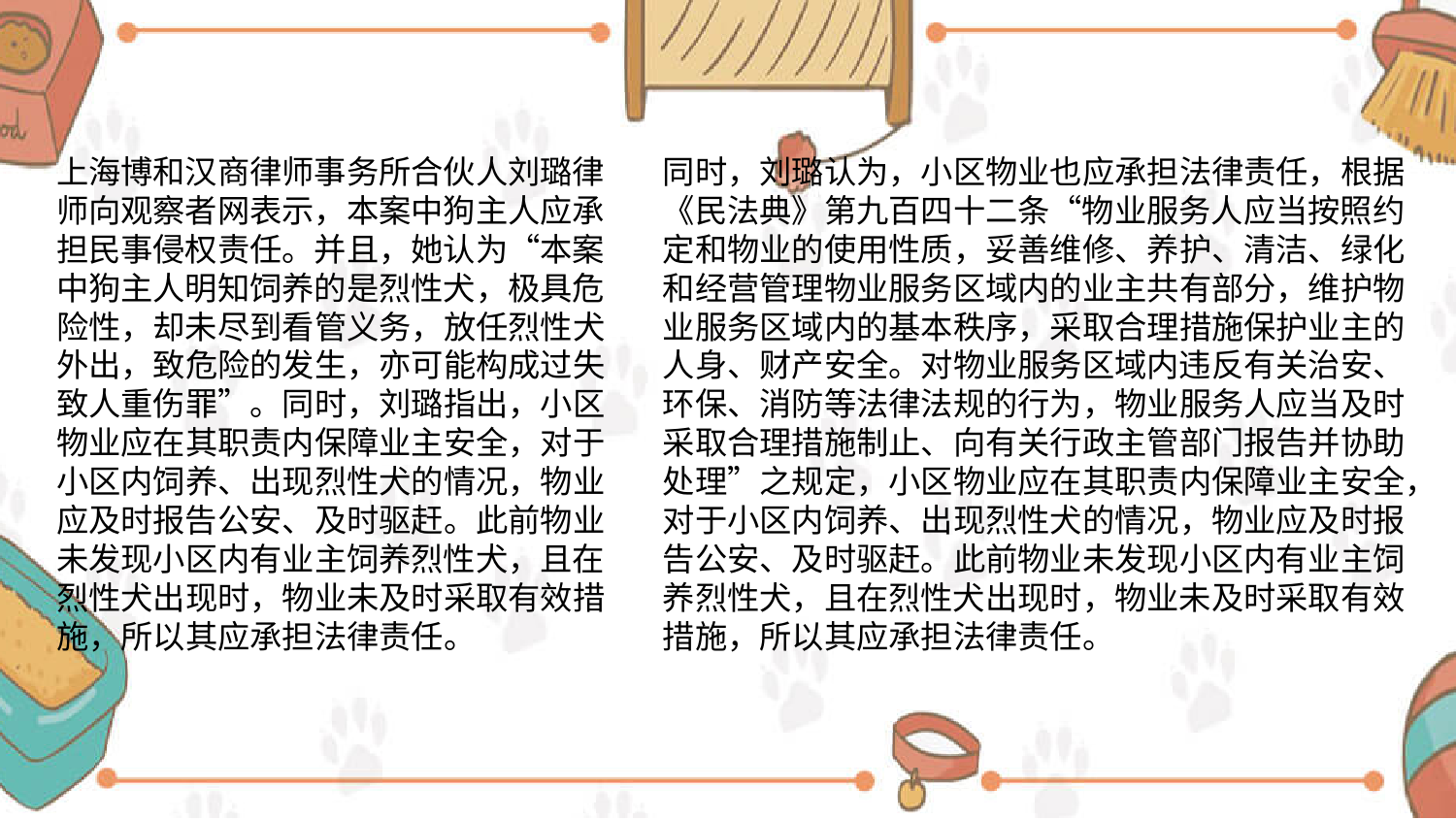

上海博和汉商律师事务所合伙人刘璐律师向观察者网表示，本案中狗主人应承担民事侵权责任。并且，她认为“本案中狗主人明知饲养的是烈性犬，极具危险性，却未尽到看管义务，放任烈性犬外出，致危险的发生，亦可能构成过失致人重伤罪”。同时，刘璐指出，小区物业应在其职责内保障业主安全，对于小区内饲养、出现烈性犬的情况，物业应及时报告公安、及时驱赶。此前物业未发现小区内有业主饲养烈性犬，且在烈性犬出现时，物业未及时采取有效措施，所以其应承担法律责任。
同时，刘璐认为，小区物业也应承担法律责任，根据《民法典》第九百四十二条“物业服务人应当按照约定和物业的使用性质，妥善维修、养护、清洁、绿化和经营管理物业服务区域内的业主共有部分，维护物业服务区域内的基本秩序，采取合理措施保护业主的人身、财产安全。对物业服务区域内违反有关治安、环保、消防等法律法规的行为，物业服务人应当及时采取合理措施制止、向有关行政主管部门报告并协助处理”之规定，小区物业应在其职责内保障业主安全，对于小区内饲养、出现烈性犬的情况，物业应及时报告公安、及时驱赶。此前物业未发现小区内有业主饲养烈性犬，且在烈性犬出现时，物业未及时采取有效措施，所以其应承担法律责任。